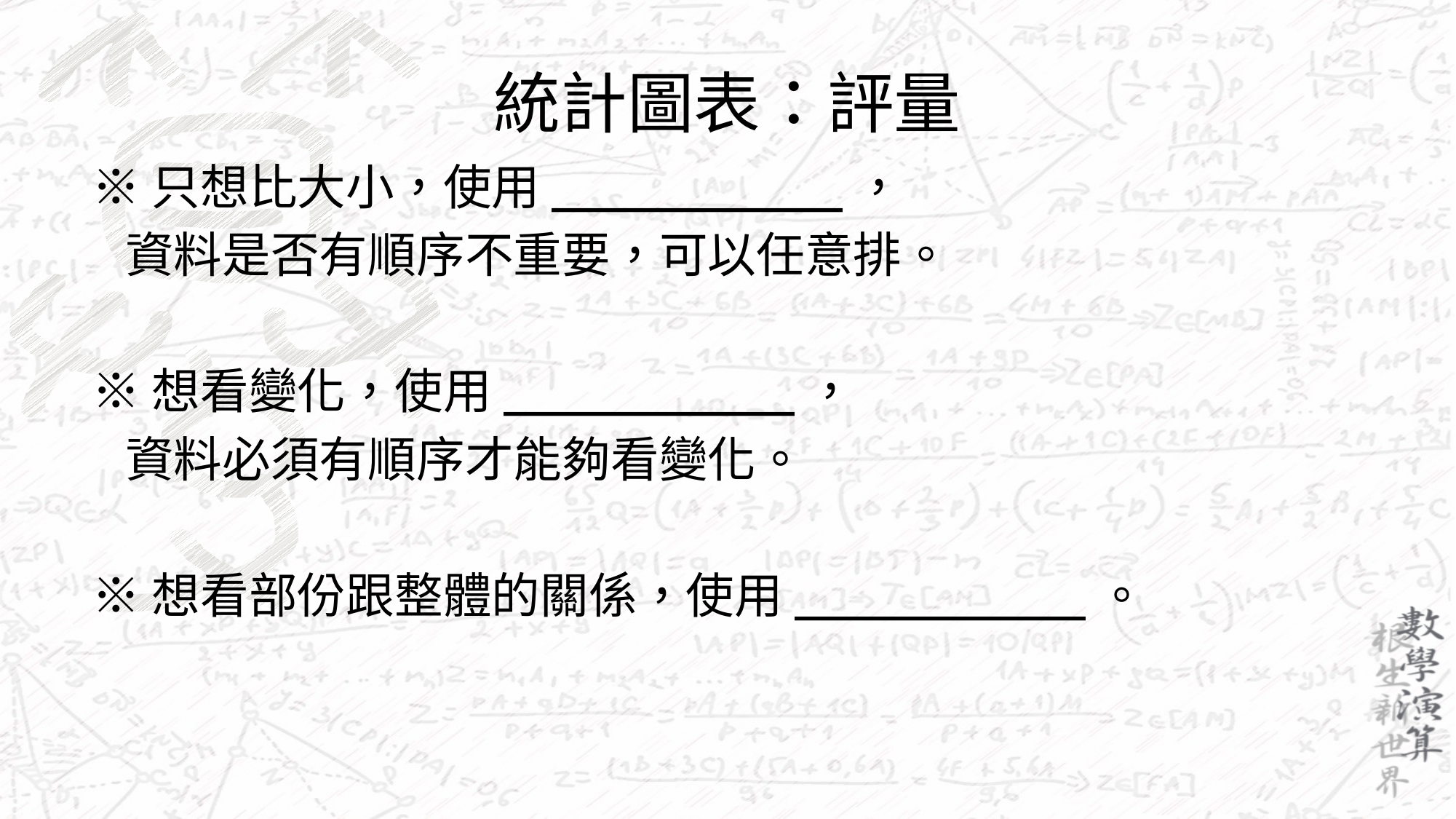

# 統計圖表：評量
※只想比大小，使用__________，
  資料是否有順序不重要，可以任意排。

※想看變化，使用__________，
  資料必須有順序才能夠看變化。

※想看部份跟整體的關係，使用__________。